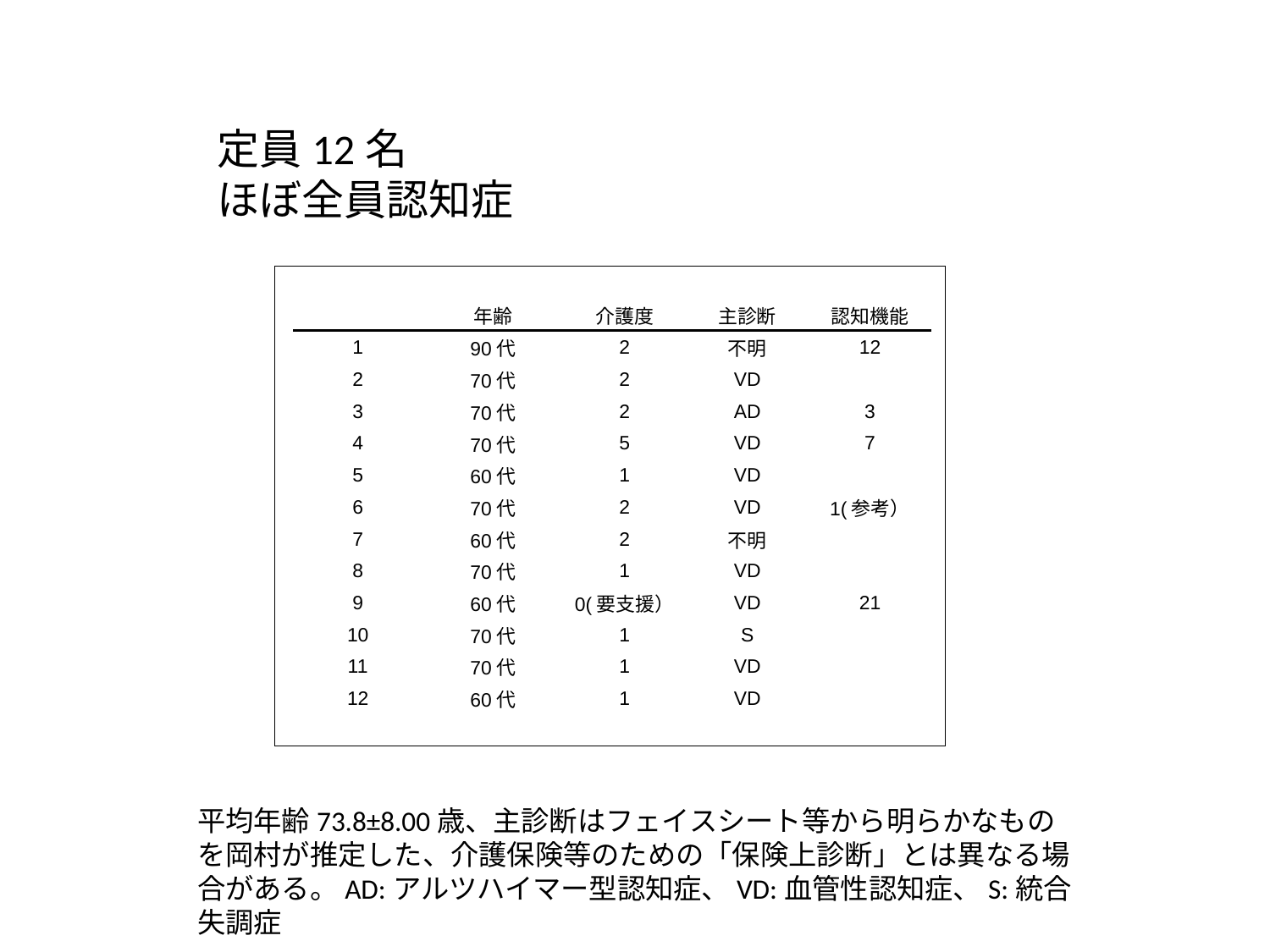

定員12名
ほぼ全員認知症
|  |  |  |  |  |  |  |
| --- | --- | --- | --- | --- | --- | --- |
|  |  | 年齢 | 介護度 | 主診断 | 認知機能 |  |
|  | 1 | 90代 | 2 | 不明 | 12 |  |
|  | 2 | 70代 | 2 | VD |  |  |
|  | 3 | 70代 | 2 | AD | 3 |  |
|  | 4 | 70代 | 5 | VD | 7 |  |
|  | 5 | 60代 | 1 | VD |  |  |
|  | 6 | 70代 | 2 | VD | 1(参考） |  |
|  | 7 | 60代 | 2 | 不明 |  |  |
|  | 8 | 70代 | 1 | VD |  |  |
|  | 9 | 60代 | 0(要支援） | VD | 21 |  |
|  | 10 | 70代 | 1 | S |  |  |
|  | 11 | 70代 | 1 | VD |  |  |
|  | 12 | 60代 | 1 | VD |  |  |
|  |  |  |  |  |  |  |
平均年齢73.8±8.00歳、主診断はフェイスシート等から明らかなものを岡村が推定した、介護保険等のための「保険上診断」とは異なる場合がある。AD:アルツハイマー型認知症、VD:血管性認知症、S:統合失調症